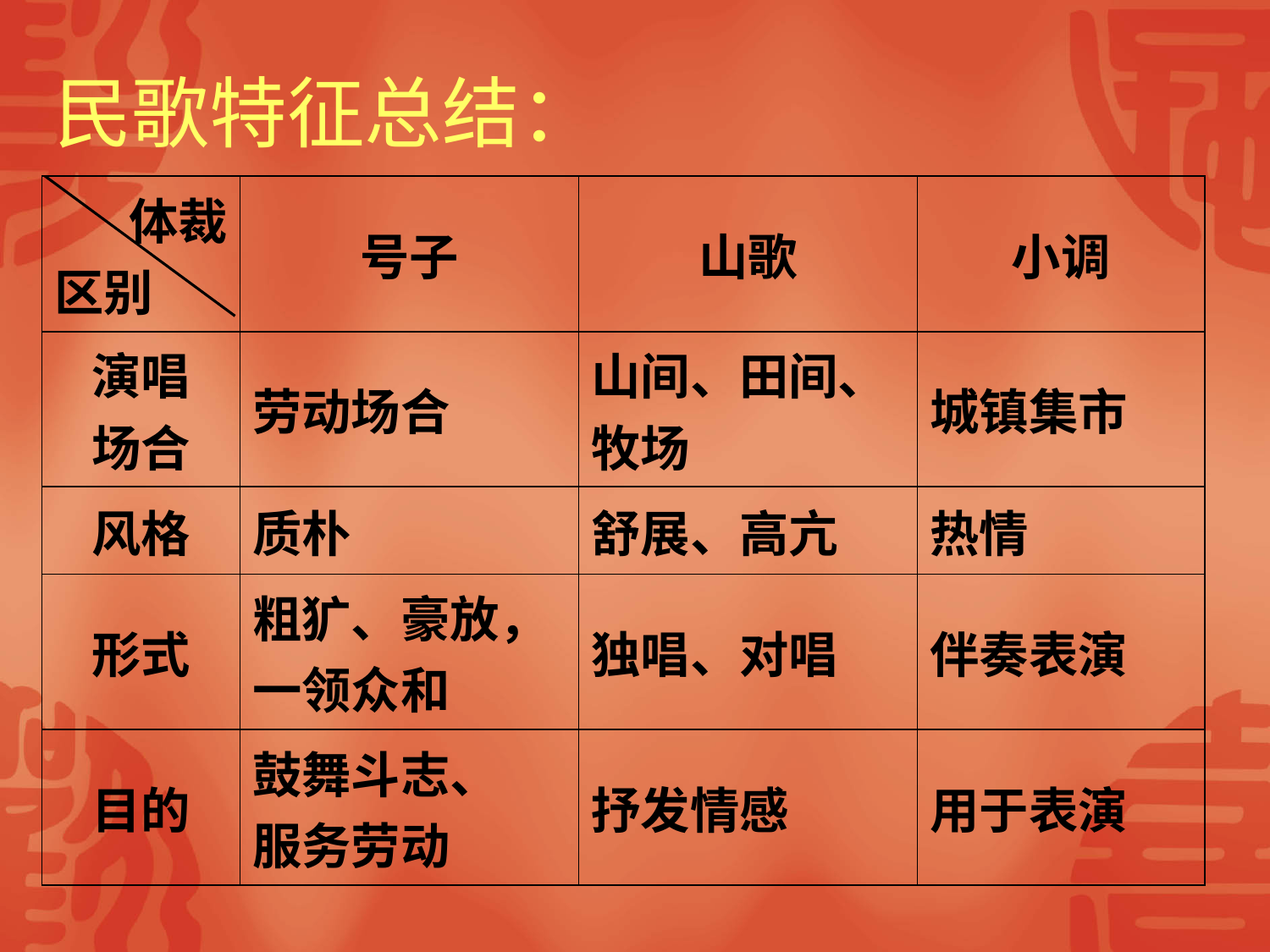

# 民歌特征总结：
| 体裁 区别 | 号子 | 山歌 | 小调 |
| --- | --- | --- | --- |
| 演唱 场合 | 劳动场合 | 山间、田间、 牧场 | 城镇集市 |
| 风格 | 质朴 | 舒展、高亢 | 热情 |
| 形式 | 粗犷、豪放， 一领众和 | 独唱、对唱 | 伴奏表演 |
| 目的 | 鼓舞斗志、 服务劳动 | 抒发情感 | 用于表演 |